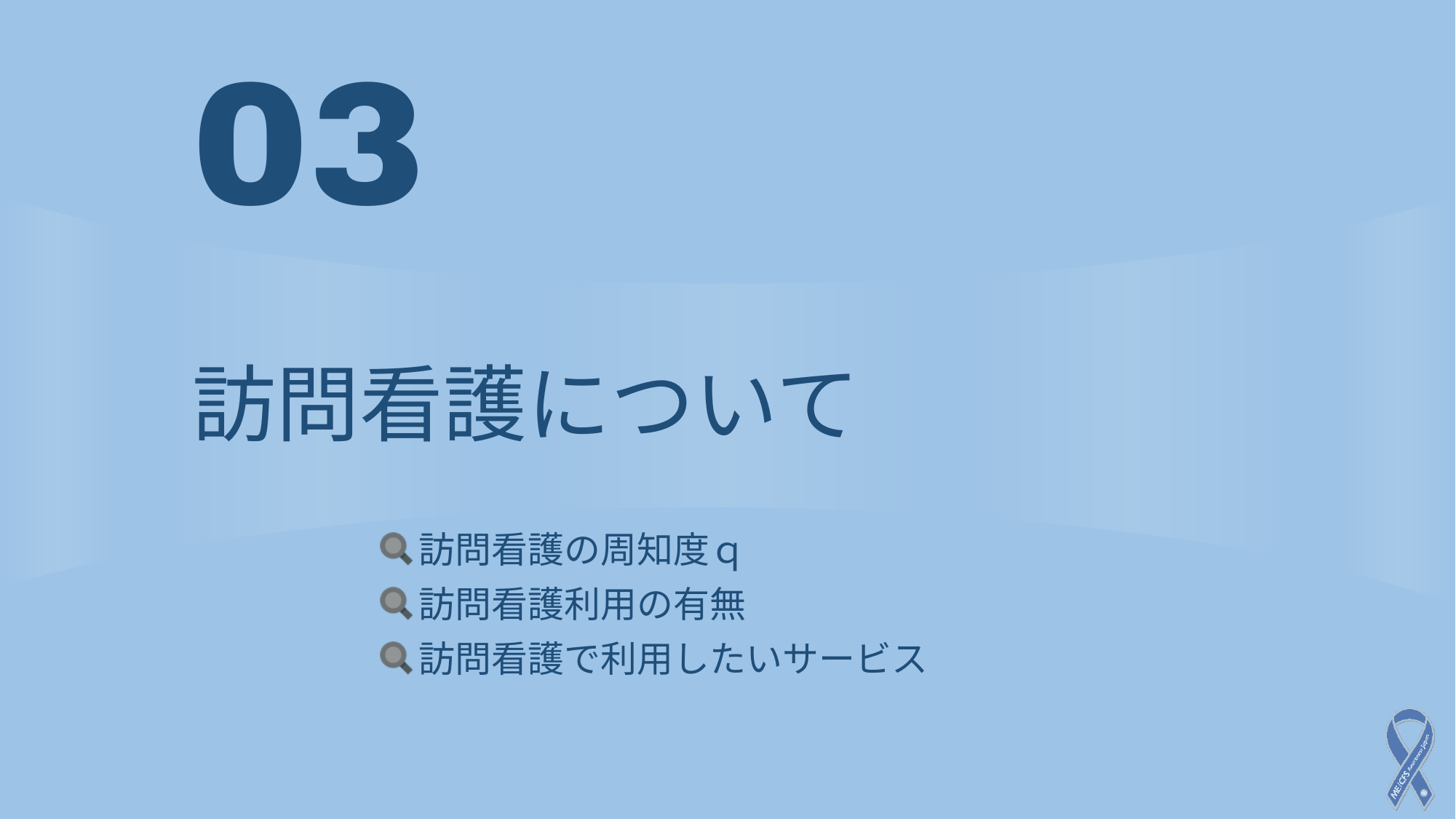

03
# 訪問看護について
訪問看護の周知度ｑ
訪問看護利用の有無
訪問看護で利用したいサービス